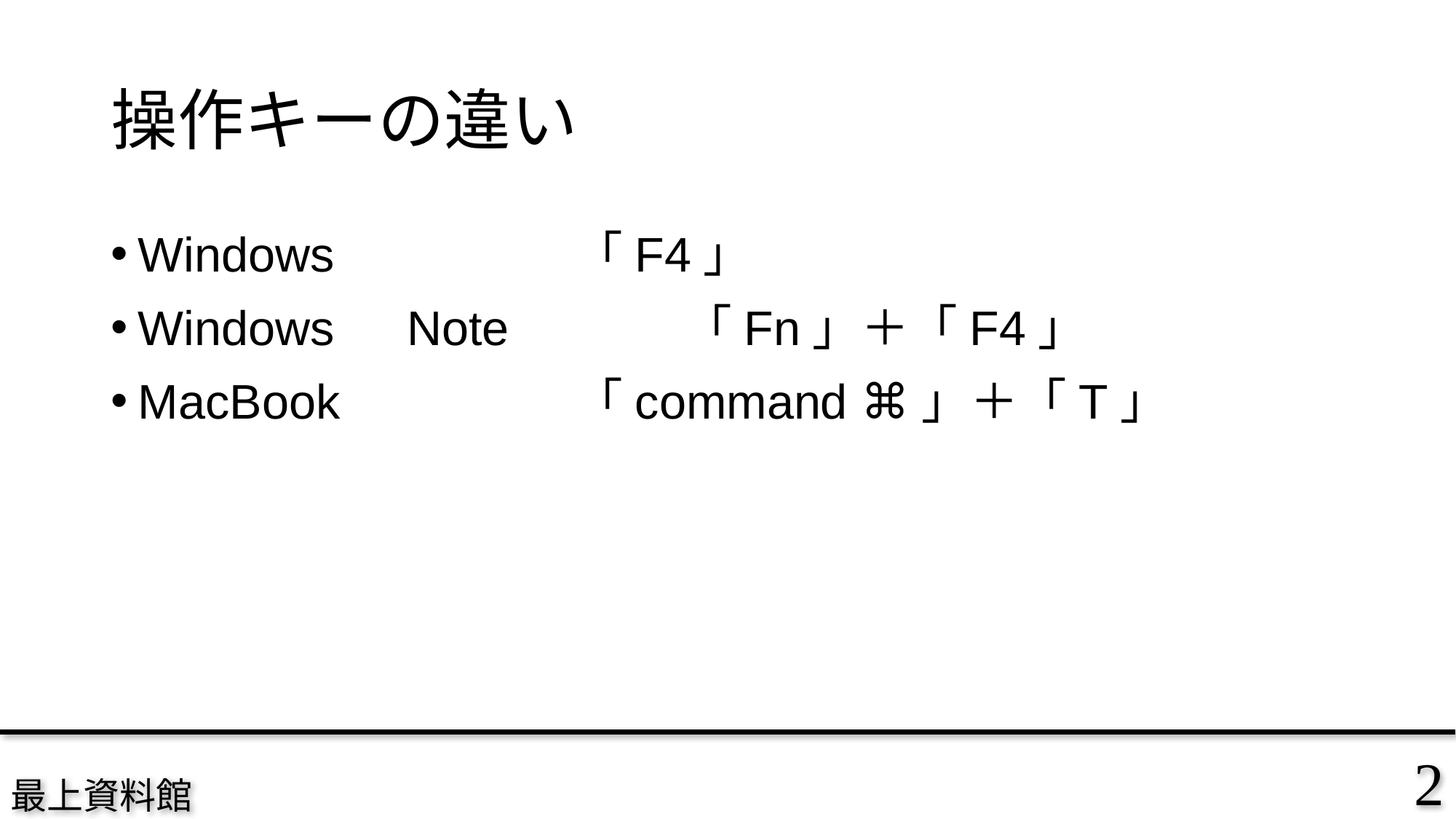

# 操作キーの違い
Windows　　		「F4」
Windows　Note		「Fn」＋「F4」
MacBook  　		「command ⌘」＋「T」